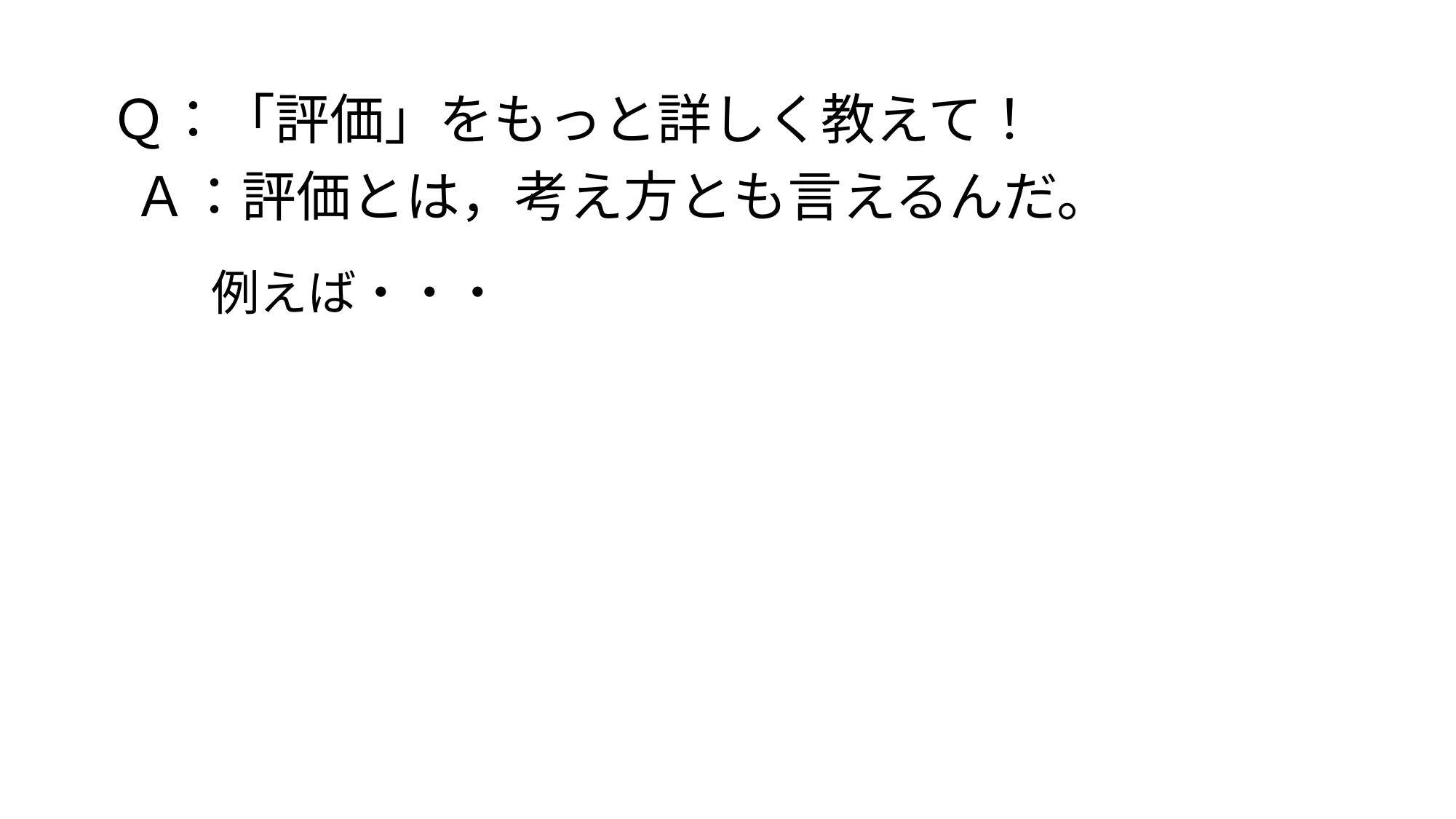

Ｑ：「評価」をもっと詳しく教えて！
Ａ：評価とは，考え方とも言えるんだ。
例えば・・・